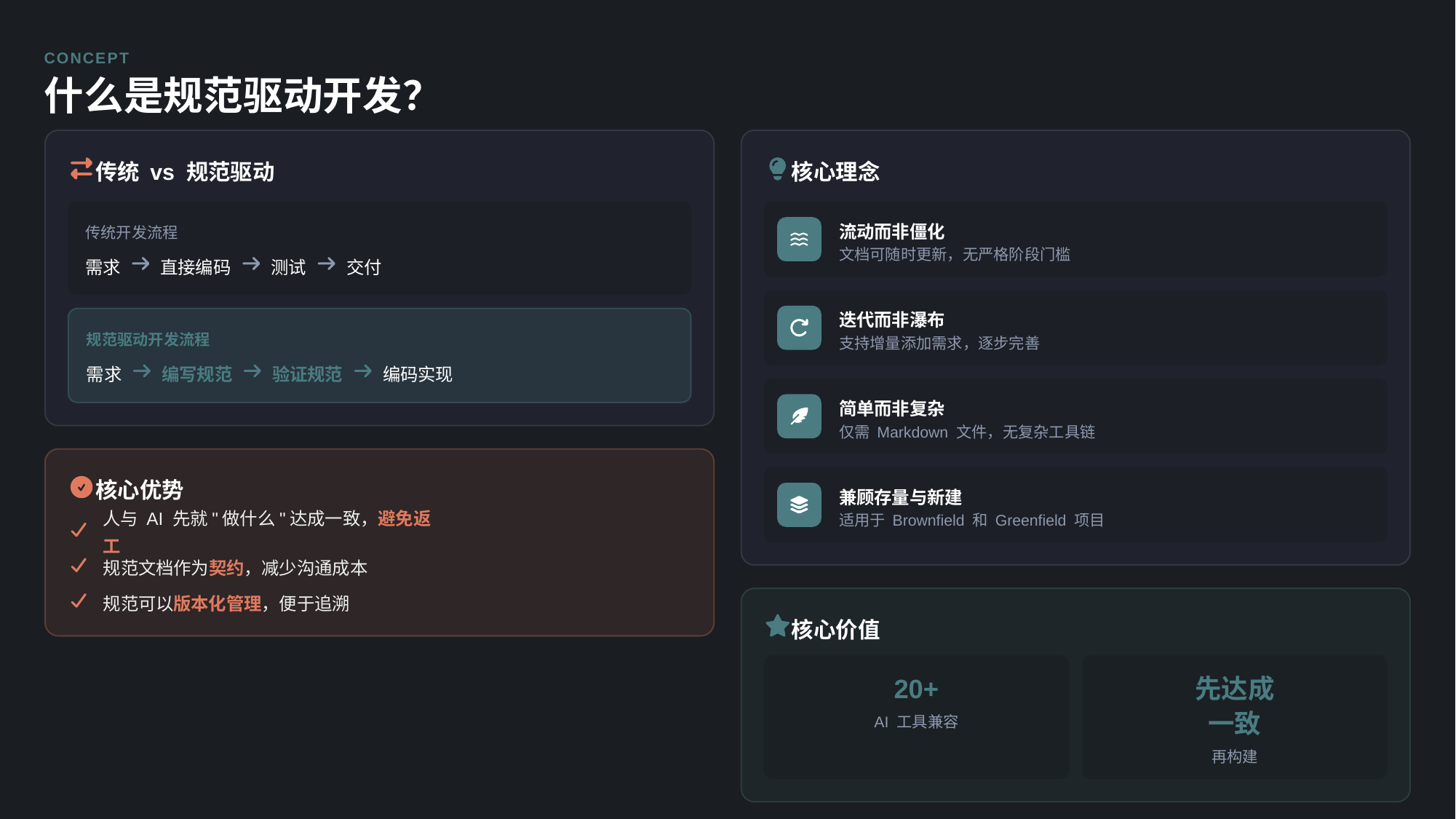

CONCEPT
什么是规范驱动开发？

传统 vs 规范驱动
核心理念

流动而非僵化

传统开发流程

文档可随时更新，无严格阶段门槛
需求
直接编码
测试
交付

迭代而非瀑布

规范驱动开发流程
支持增量添加需求，逐步完善
需求
编写规范
验证规范
编码实现

简单而非复杂

仅需 Markdown 文件，无复杂工具链

核心优势

兼顾存量与新建

适用于 Brownfield 和 Greenfield 项目
人与 AI 先就"做什么"达成一致，避免返工

规范文档作为契约，减少沟通成本

规范可以版本化管理，便于追溯

核心价值

20+
先达成
一致
AI 工具兼容
再构建